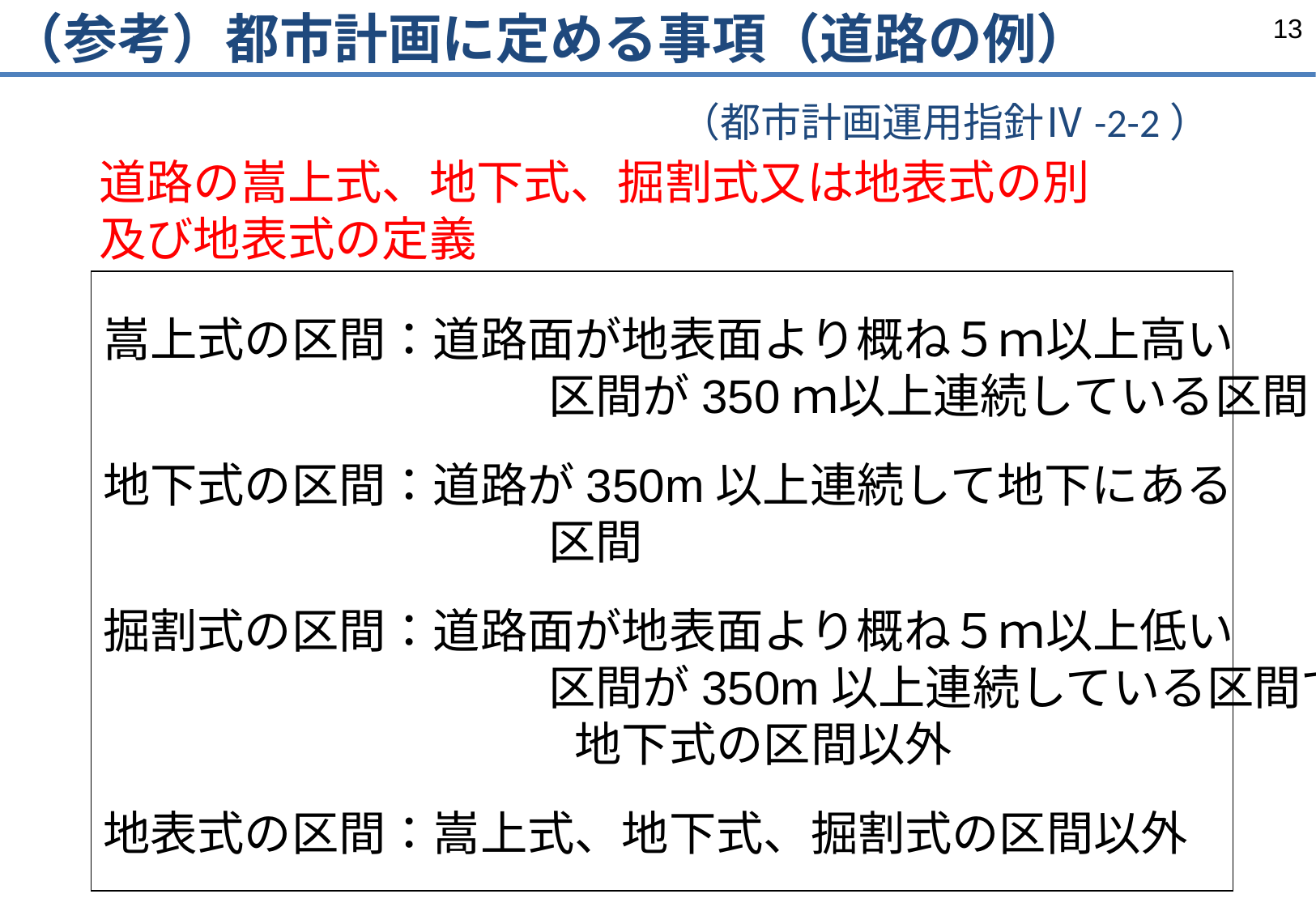

（参考）都市計画に定める事項（道路の例）
（都市計画運用指針Ⅳ-2-2）
道路の嵩上式、地下式、掘割式又は地表式の別
及び地表式の定義

嵩上式の区間：道路面が地表面より概ね５ｍ以上高い
　　　　　　　　　  区間が350ｍ以上連続している区間

地下式の区間：道路が350m以上連続して地下にある
　　　　　　　　　  区間

掘割式の区間：道路面が地表面より概ね５ｍ以上低い
　　　　　　　　　  区間が350m以上連続している区間で
　　　　　　　　　　地下式の区間以外

地表式の区間：嵩上式、地下式、掘割式の区間以外